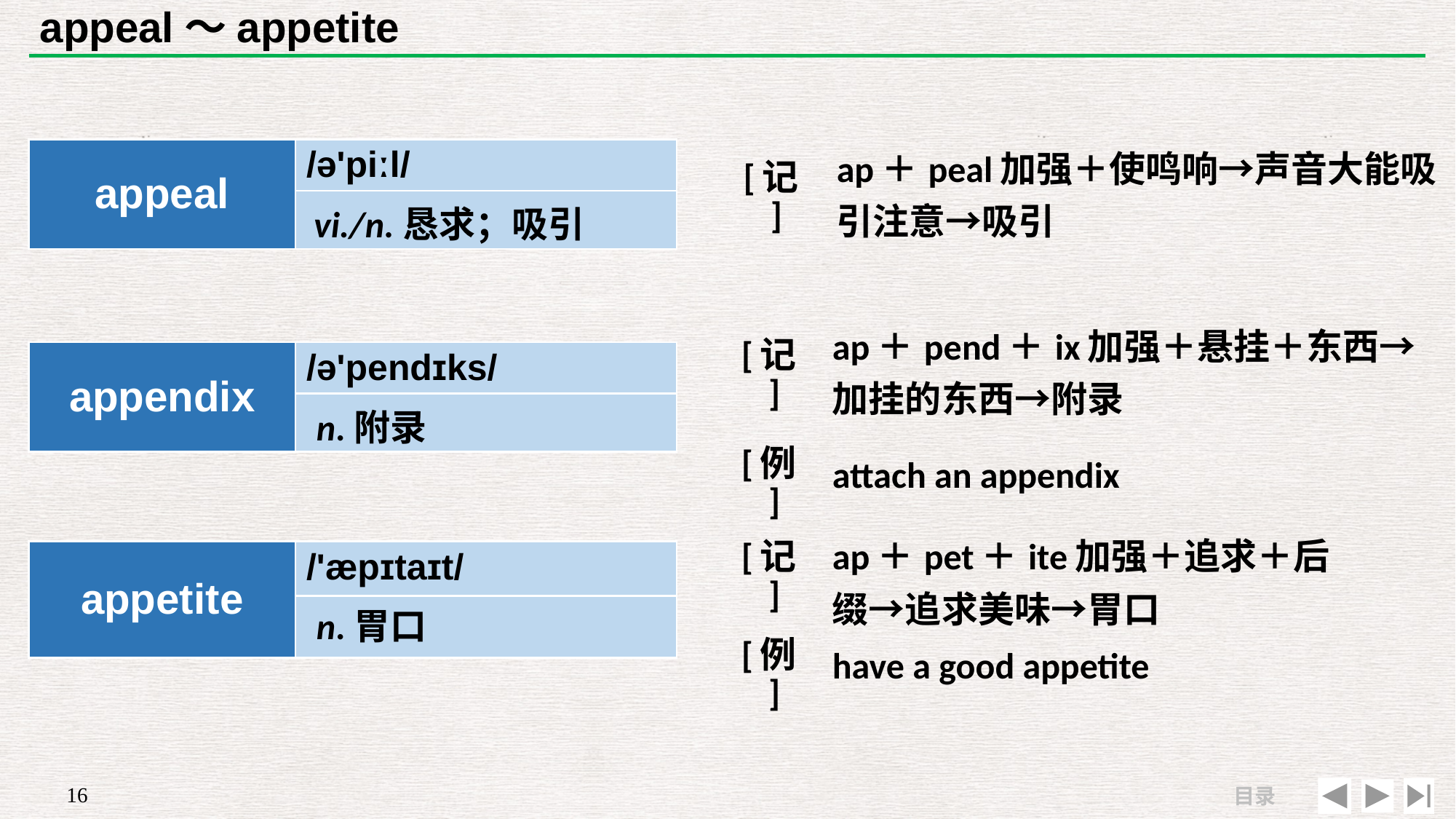

# appeal～appetite

|  |  |
| --- | --- |
| [记] | ap＋peal加强＋使鸣响→声音大能吸引注意→吸引 |
| appeal | /ə'piːl/ |
| --- | --- |
|  |  |
vi./n.恳求；吸引
| [记] | ap＋pend＋ix加强＋悬挂＋东西→加挂的东西→附录 |
| --- | --- |
| [例] | attach an appendix |
| appendix | /ə'pendɪks/ |
| --- | --- |
|  |  |
n.附录
| [记] | ap＋pet＋ite加强＋追求＋后缀→追求美味→胃口 |
| --- | --- |
| [例] | have a good appetite |
| appetite | /'æpɪtaɪt/ |
| --- | --- |
|  |  |
n.胃口